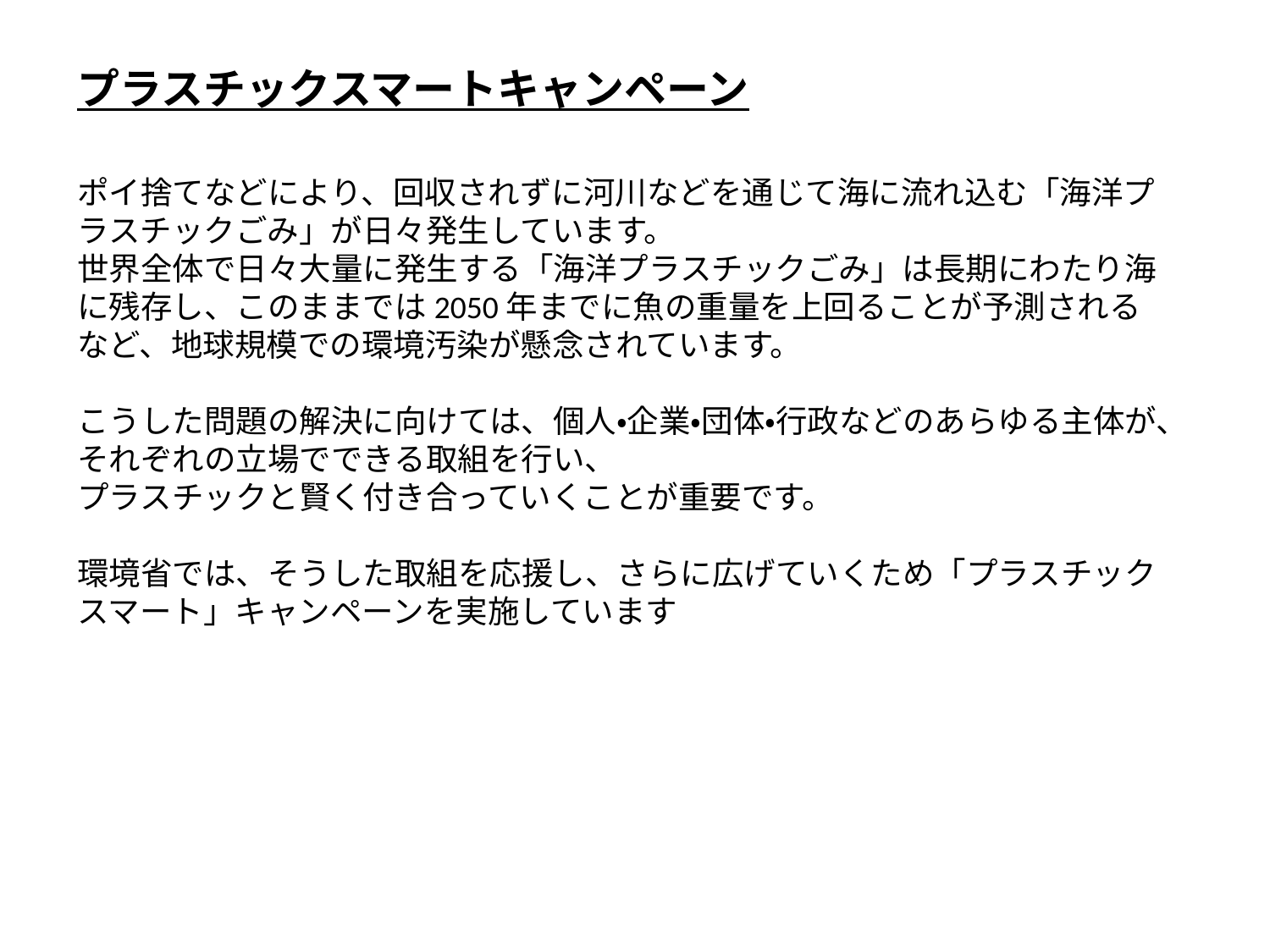

プラスチックスマートキャンペーン
ポイ捨てなどにより、回収されずに河川などを通じて海に流れ込む「海洋プラスチックごみ」が日々発生しています。
世界全体で日々大量に発生する「海洋プラスチックごみ」は長期にわたり海に残存し、このままでは2050年までに魚の重量を上回ることが予測されるなど、地球規模での環境汚染が懸念されています。
こうした問題の解決に向けては、個人・企業・団体・行政などのあらゆる主体が、それぞれの立場でできる取組を行い、
プラスチックと賢く付き合っていくことが重要です。
環境省では、そうした取組を応援し、さらに広げていくため「プラスチックスマート」キャンペーンを実施しています